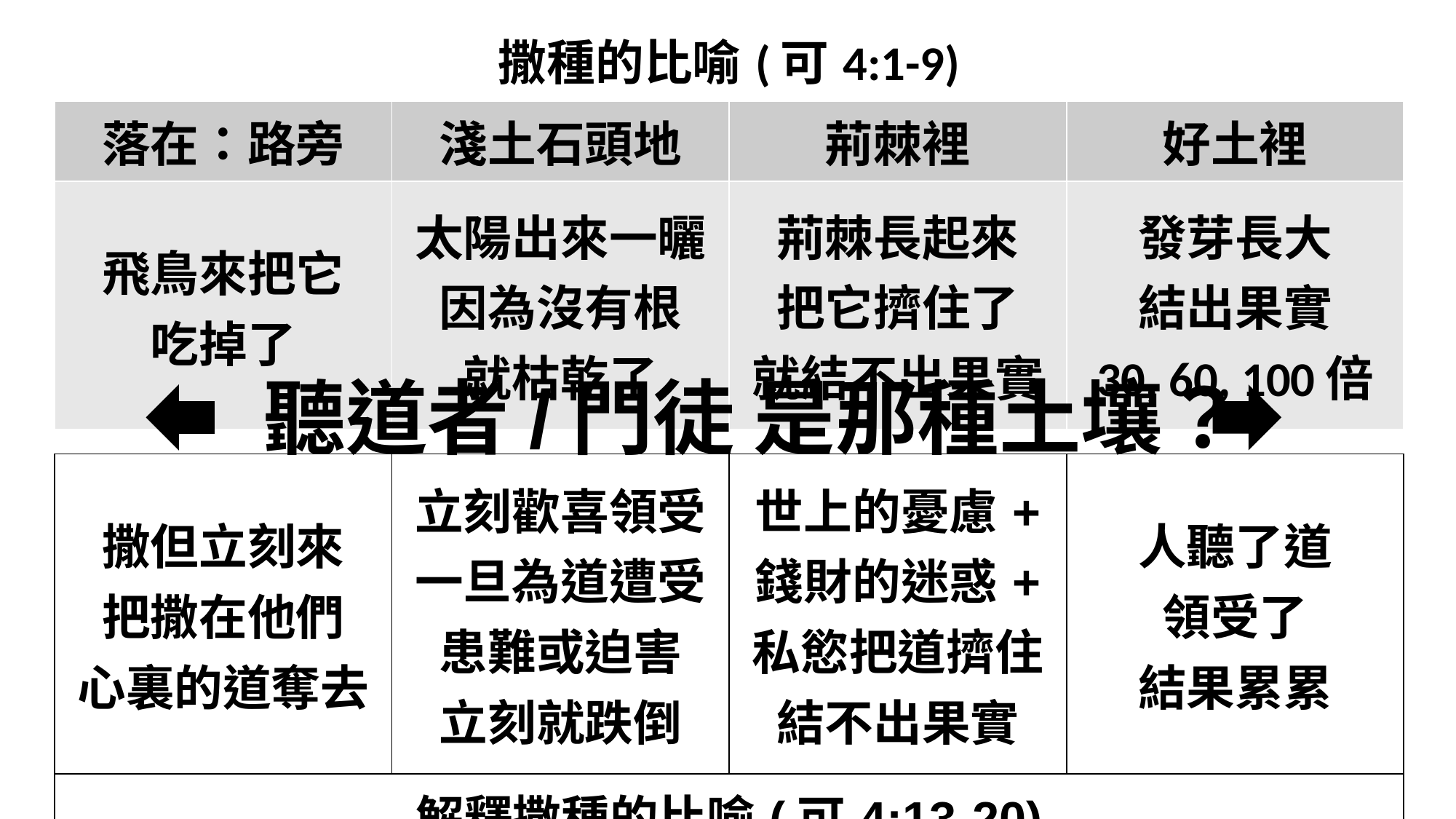

| 撒種的比喻(可4:1-9) |  |  |  |
| --- | --- | --- | --- |
| 落在：路旁 | 淺土石頭地 | 荊棘裡 | 好土裡 |
| 飛鳥來把它 吃掉了 | 太陽出來一曬 因為沒有根 就枯乾了 | 荊棘長起來 把它擠住了 就結不出果實 | 發芽長大 結出果實 30, 60, 100倍 |
聽道者/門徒 是那種土壤？

| 撒但立刻來 把撒在他們 心裏的道奪去 | 立刻歡喜領受一旦為道遭受患難或迫害 立刻就跌倒 | 世上的憂慮+ 錢財的迷惑+ 私慾把道擠住 結不出果實 | 人聽了道 領受了 結果累累 |
| --- | --- | --- | --- |
| 解釋撒種的比喻(可4:13-20) |  |  |  |